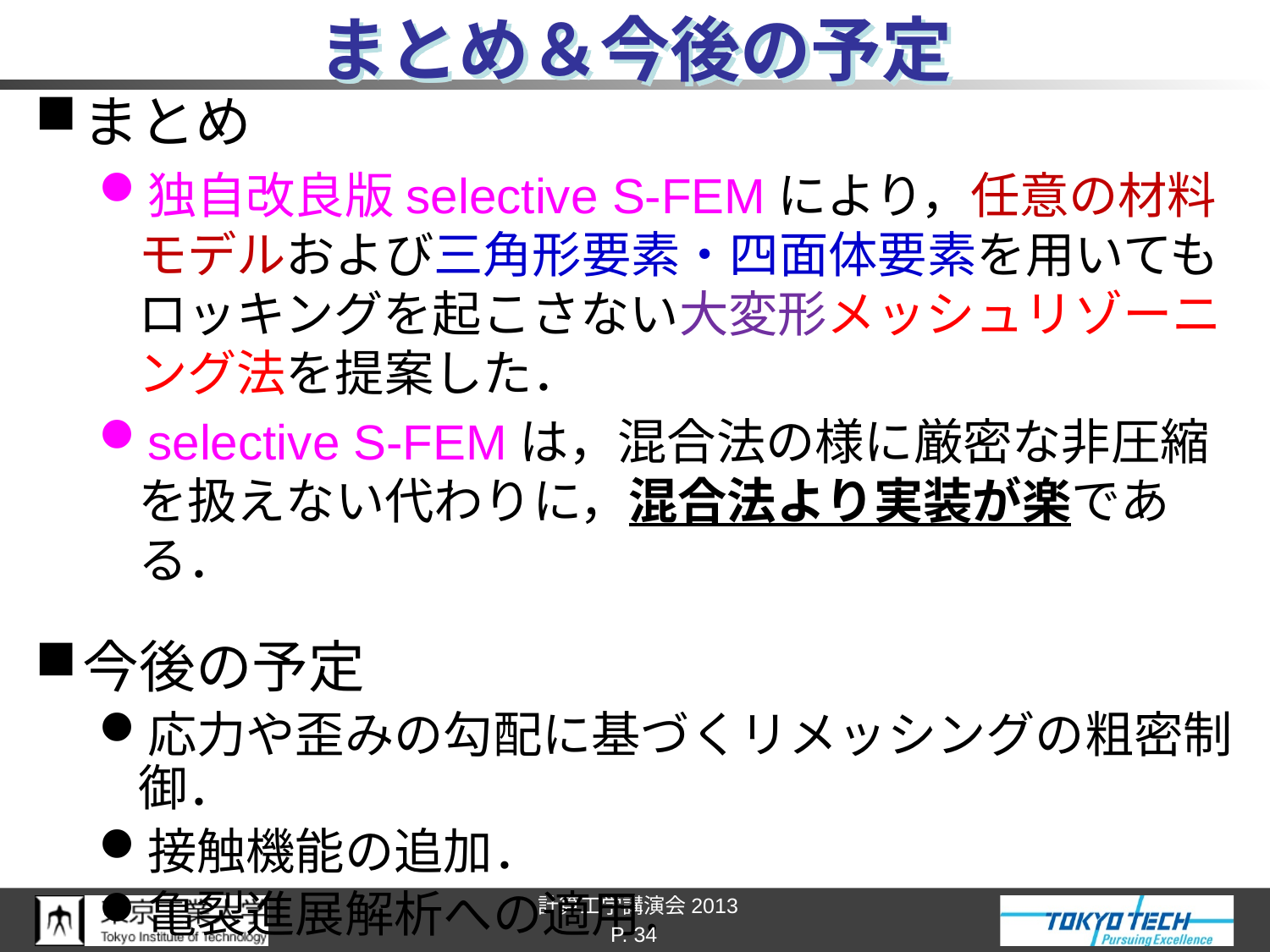

# まとめ＆今後の予定
まとめ
独自改良版selective S-FEMにより，任意の材料モデルおよび三角形要素・四面体要素を用いてもロッキングを起こさない大変形メッシュリゾーニング法を提案した．
selective S-FEMは，混合法の様に厳密な非圧縮を扱えない代わりに，混合法より実装が楽である．

今後の予定
応力や歪みの勾配に基づくリメッシングの粗密制御．
接触機能の追加．
亀裂進展解析への適用．
P. 34